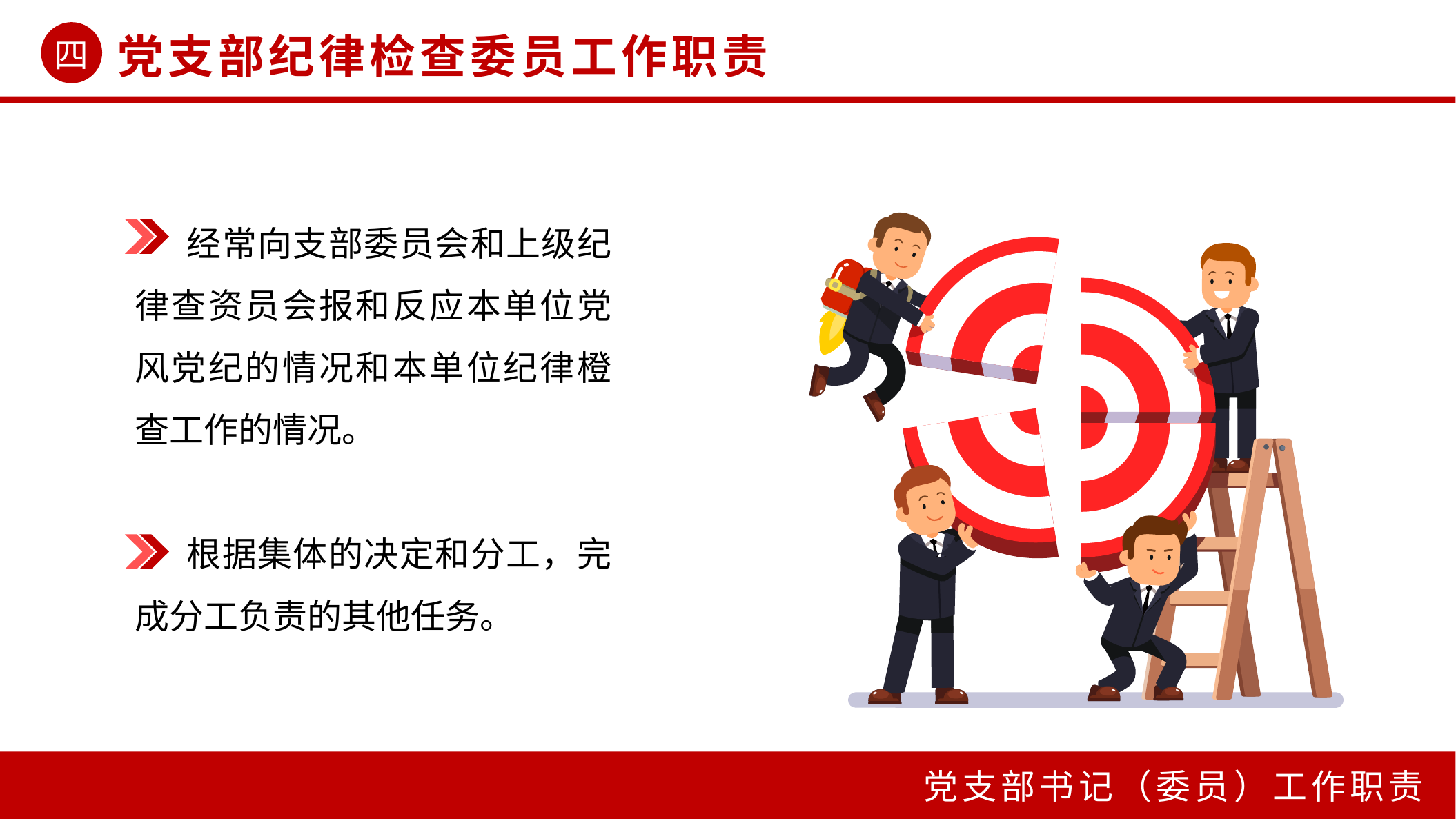

四
党支部纪律检查委员工作职责
经常向支部委员会和上级纪律查资员会报和反应本单位党风党纪的情况和本单位纪律橙查工作的情况。

根据集体的决定和分工，完成分工负责的其他任务。

党支部书记（委员）工作职责